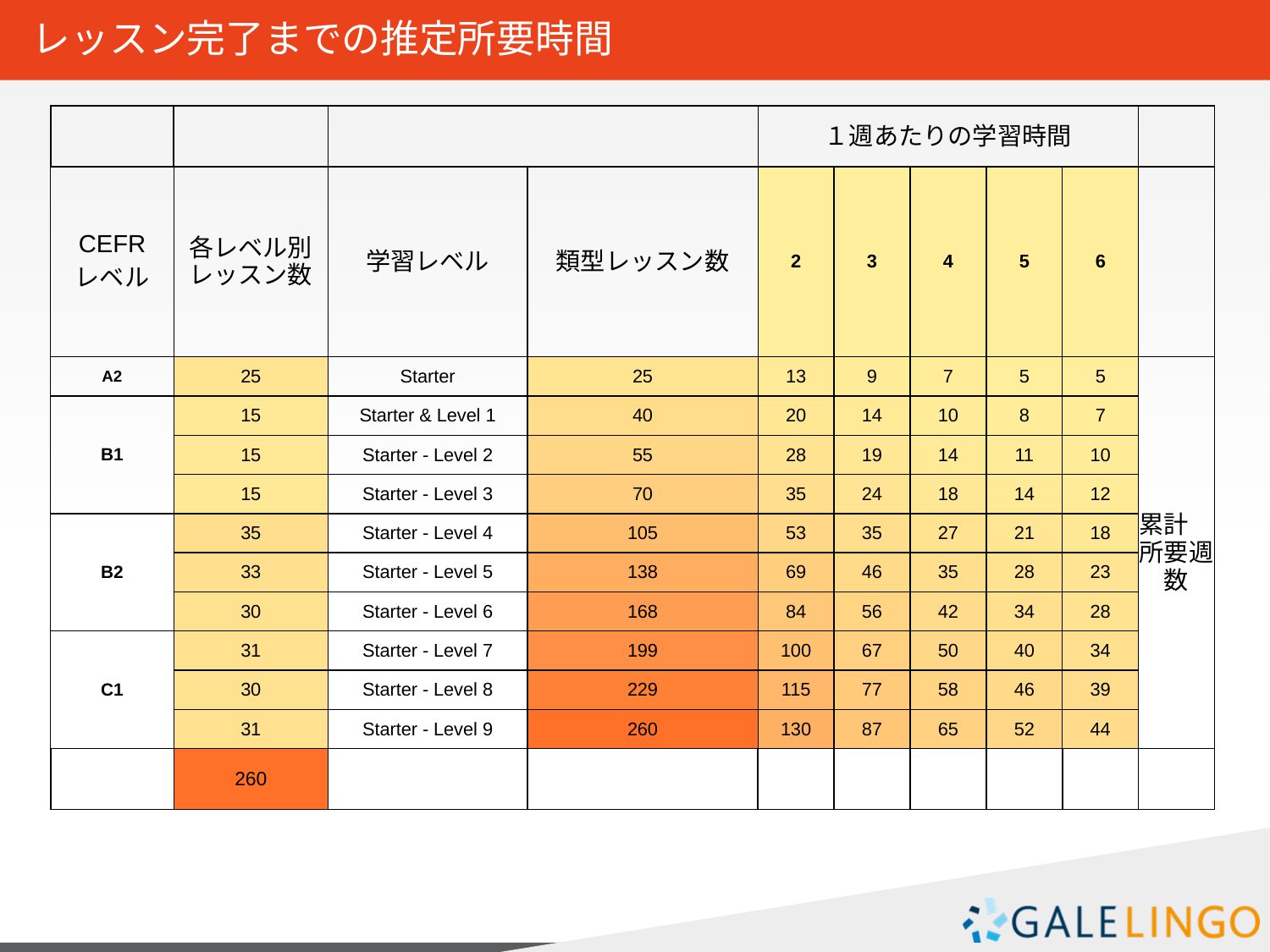

# レッスン完了までの推定所要時間
|  |  |  |  | １週あたりの学習時間 |  |  |  |  |  |
| --- | --- | --- | --- | --- | --- | --- | --- | --- | --- |
| CEFR レベル | 各レベル別レッスン数 | 学習レベル | 類型レッスン数 | 2 | 3 | 4 | 5 | 6 |  |
| A2 | 25 | Starter | 25 | 13 | 9 | 7 | 5 | 5 | 累計　所要週数 |
| B1 | 15 | Starter & Level 1 | 40 | 20 | 14 | 10 | 8 | 7 |  |
|  | 15 | Starter - Level 2 | 55 | 28 | 19 | 14 | 11 | 10 |  |
|  | 15 | Starter - Level 3 | 70 | 35 | 24 | 18 | 14 | 12 |  |
| B2 | 35 | Starter - Level 4 | 105 | 53 | 35 | 27 | 21 | 18 |  |
|  | 33 | Starter - Level 5 | 138 | 69 | 46 | 35 | 28 | 23 |  |
|  | 30 | Starter - Level 6 | 168 | 84 | 56 | 42 | 34 | 28 |  |
| C1 | 31 | Starter - Level 7 | 199 | 100 | 67 | 50 | 40 | 34 |  |
|  | 30 | Starter - Level 8 | 229 | 115 | 77 | 58 | 46 | 39 |  |
|  | 31 | Starter - Level 9 | 260 | 130 | 87 | 65 | 52 | 44 |  |
|  | 260 |  |  |  |  |  |  |  |  |